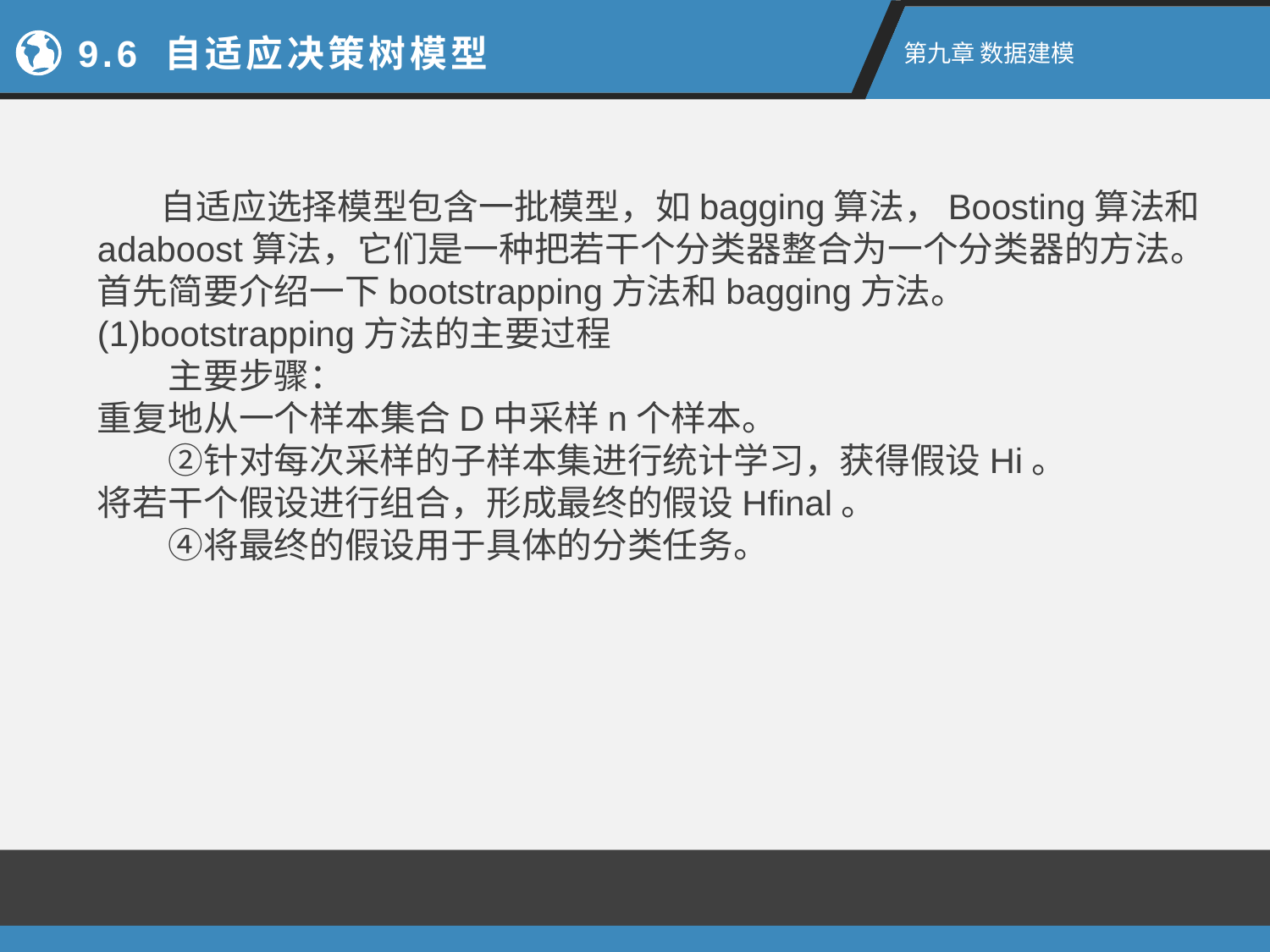

9.6 自适应决策树模型

第九章 数据建模
       自适应选择模型包含一批模型，如bagging算法，Boosting算法和adaboost算法，它们是一种把若干个分类器整合为一个分类器的方法。首先简要介绍一下bootstrapping方法和bagging方法。
(1)bootstrapping方法的主要过程
　　主要步骤：
重复地从一个样本集合D中采样n个样本。
　　②针对每次采样的子样本集进行统计学习，获得假设Hi。
将若干个假设进行组合，形成最终的假设Hfinal。
　　④将最终的假设用于具体的分类任务。